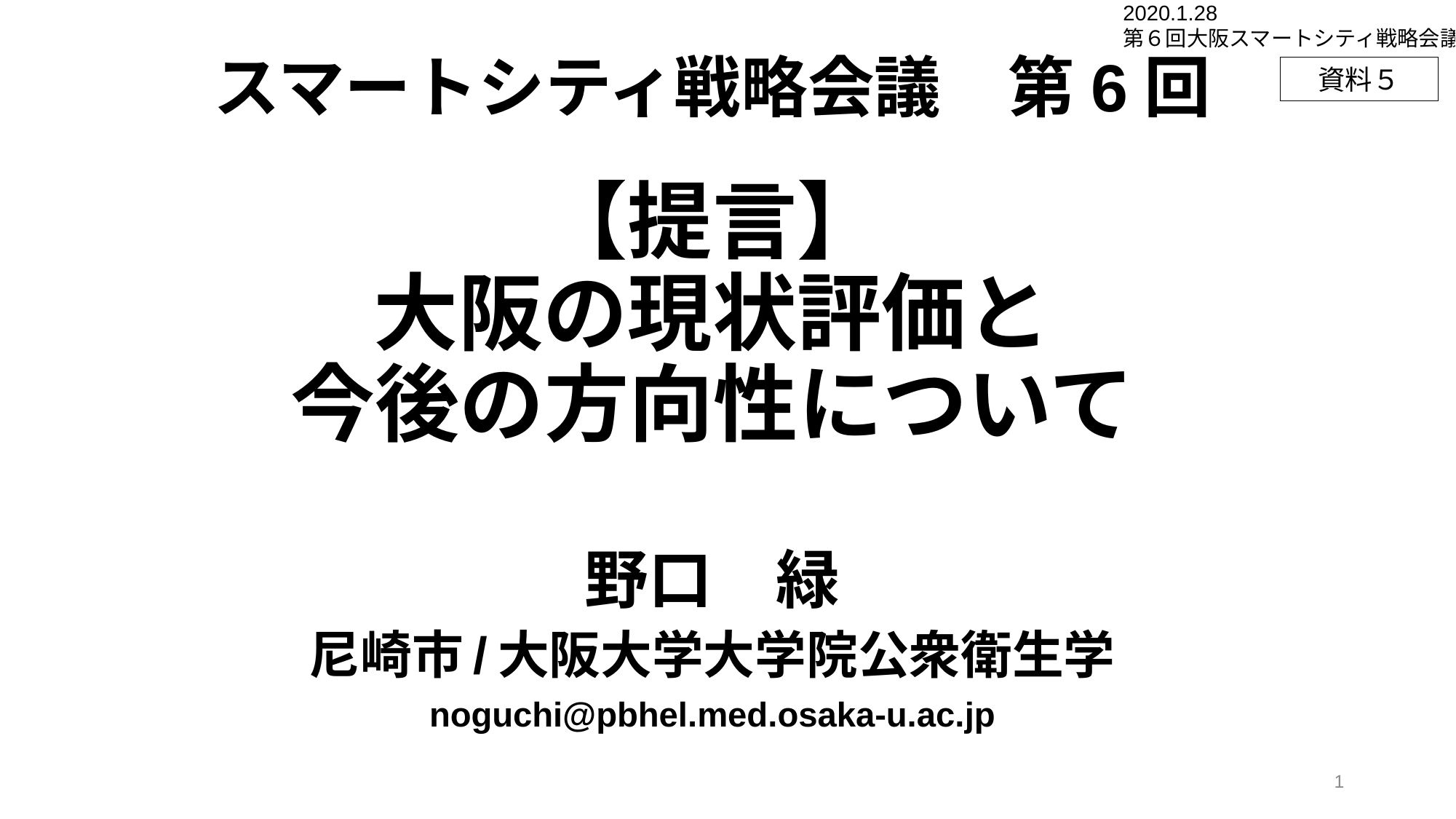

2020.1.28
第６回大阪スマートシティ戦略会議
スマートシティ戦略会議　第6回
　資料５
# 【提言】 大阪の現状評価と 今後の方向性について
野口　緑
尼崎市/大阪大学大学院公衆衛生学
noguchi@pbhel.med.osaka-u.ac.jp
1